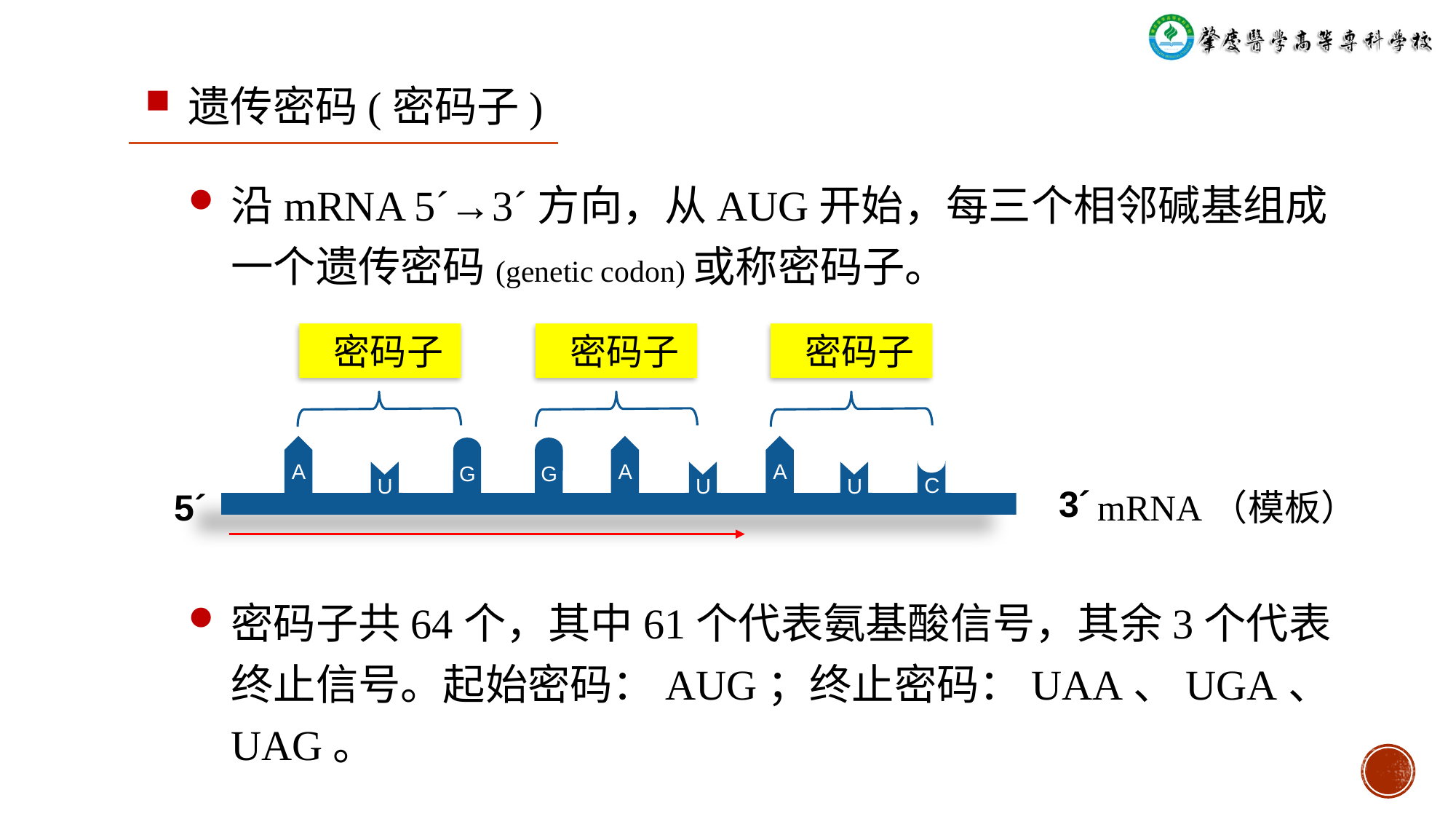

遗传密码(密码子)
沿mRNA 5´→3´方向，从AUG开始，每三个相邻碱基组成一个遗传密码(genetic codon)或称密码子。
 密码子
 密码子
 密码子

A

A

A
G

G

C

U

U

U

3´
5´
mRNA（模板）

密码子共64个，其中61个代表氨基酸信号，其余3个代表终止信号。起始密码：AUG；终止密码：UAA、UGA、UAG。